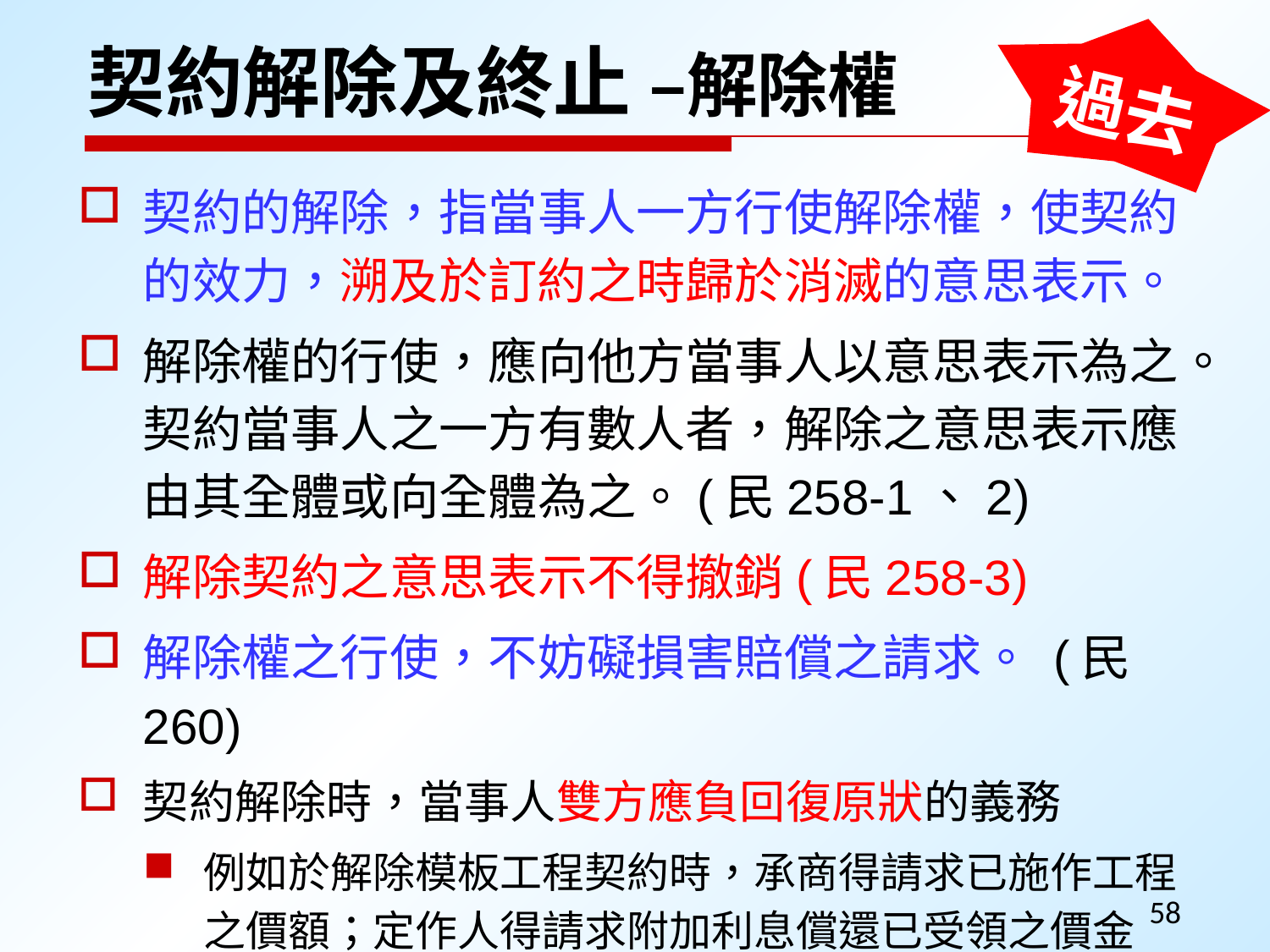

過去
# 契約解除及終止 –解除權
契約的解除，指當事人一方行使解除權，使契約的效力，溯及於訂約之時歸於消滅的意思表示。
解除權的行使，應向他方當事人以意思表示為之。契約當事人之一方有數人者，解除之意思表示應由其全體或向全體為之。(民258-1、2)
解除契約之意思表示不得撤銷(民258-3)
解除權之行使，不妨礙損害賠償之請求。 (民260)
契約解除時，當事人雙方應負回復原狀的義務
例如於解除模板工程契約時，承商得請求已施作工程之價額；定作人得請求附加利息償還已受領之價金